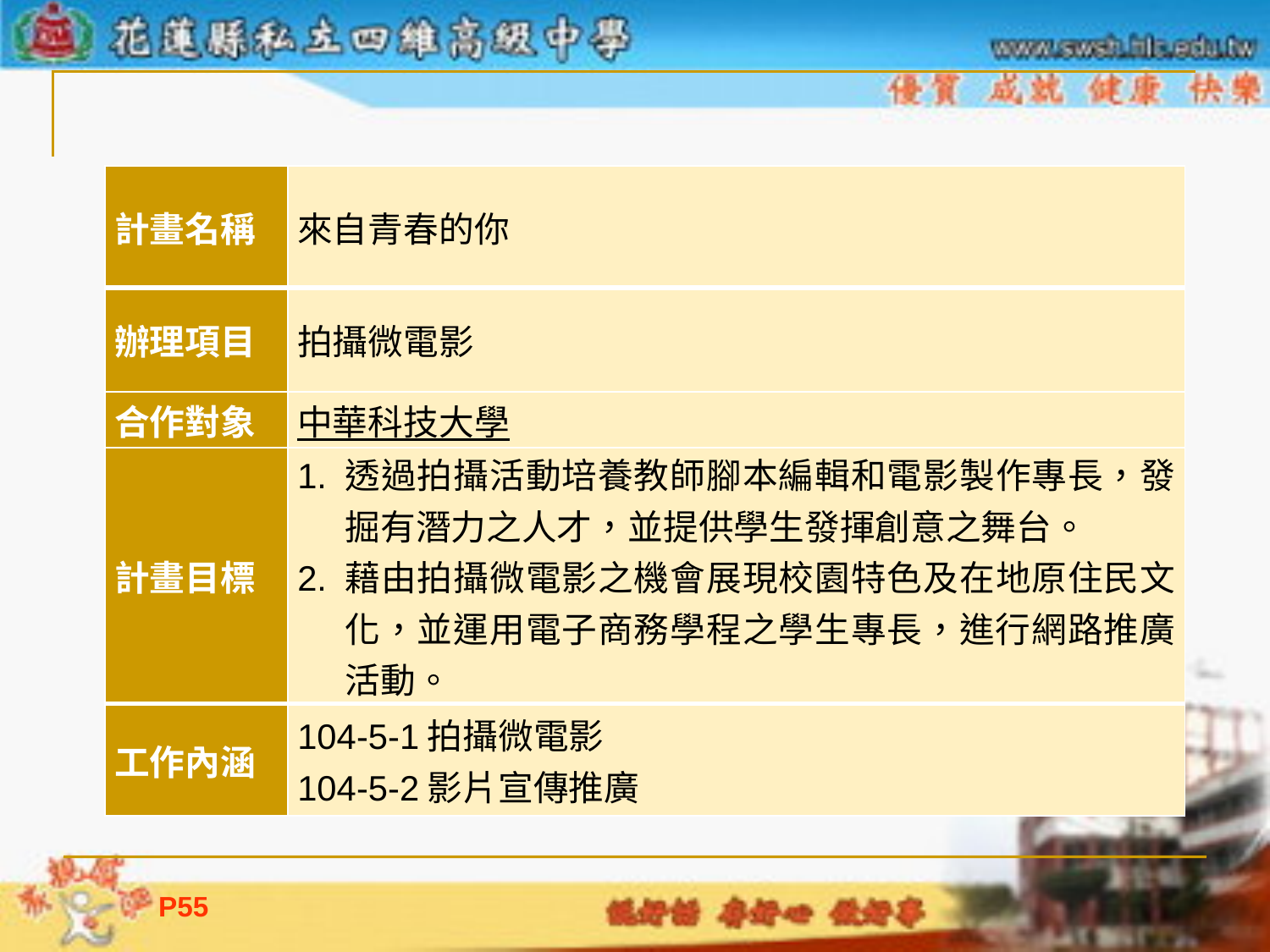

| 計畫名稱 | 來自青春的你 |
| --- | --- |
| 辦理項目 | 拍攝微電影 |
| 合作對象 | 中華科技大學 |
| 計畫目標 | 透過拍攝活動培養教師腳本編輯和電影製作專長，發掘有潛力之人才，並提供學生發揮創意之舞台。 藉由拍攝微電影之機會展現校園特色及在地原住民文化，並運用電子商務學程之學生專長，進行網路推廣活動。 |
| 工作內涵 | 104-5-1拍攝微電影 104-5-2影片宣傳推廣 |

P55